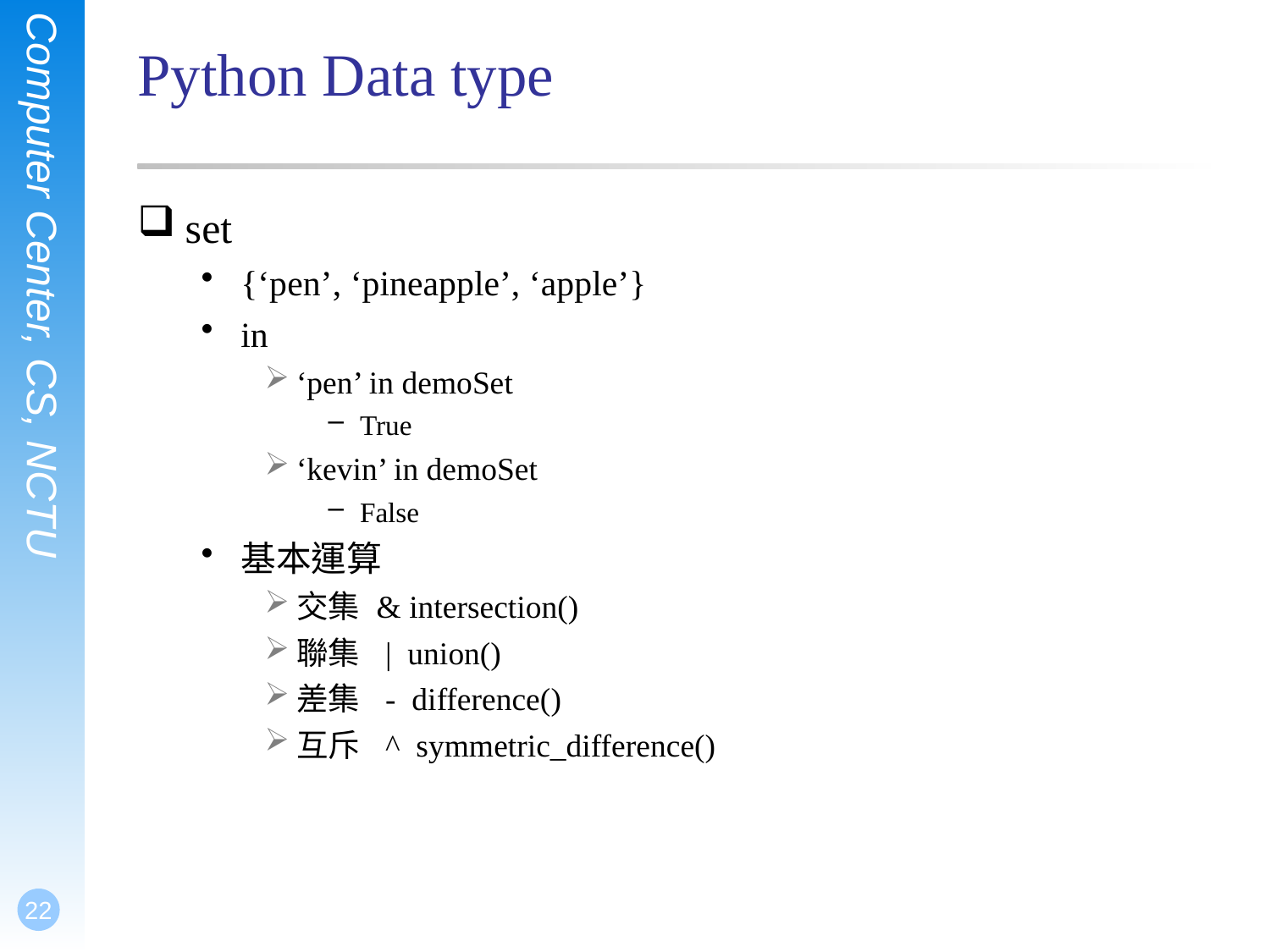

# Python Data type
set
{‘pen’, ‘pineapple’, ‘apple’}
in
‘pen’ in demoSet
True
‘kevin’ in demoSet
False
基本運算
交集 & intersection()
聯集  |  union()
差集  -  difference()
互斥  ^  symmetric_difference()